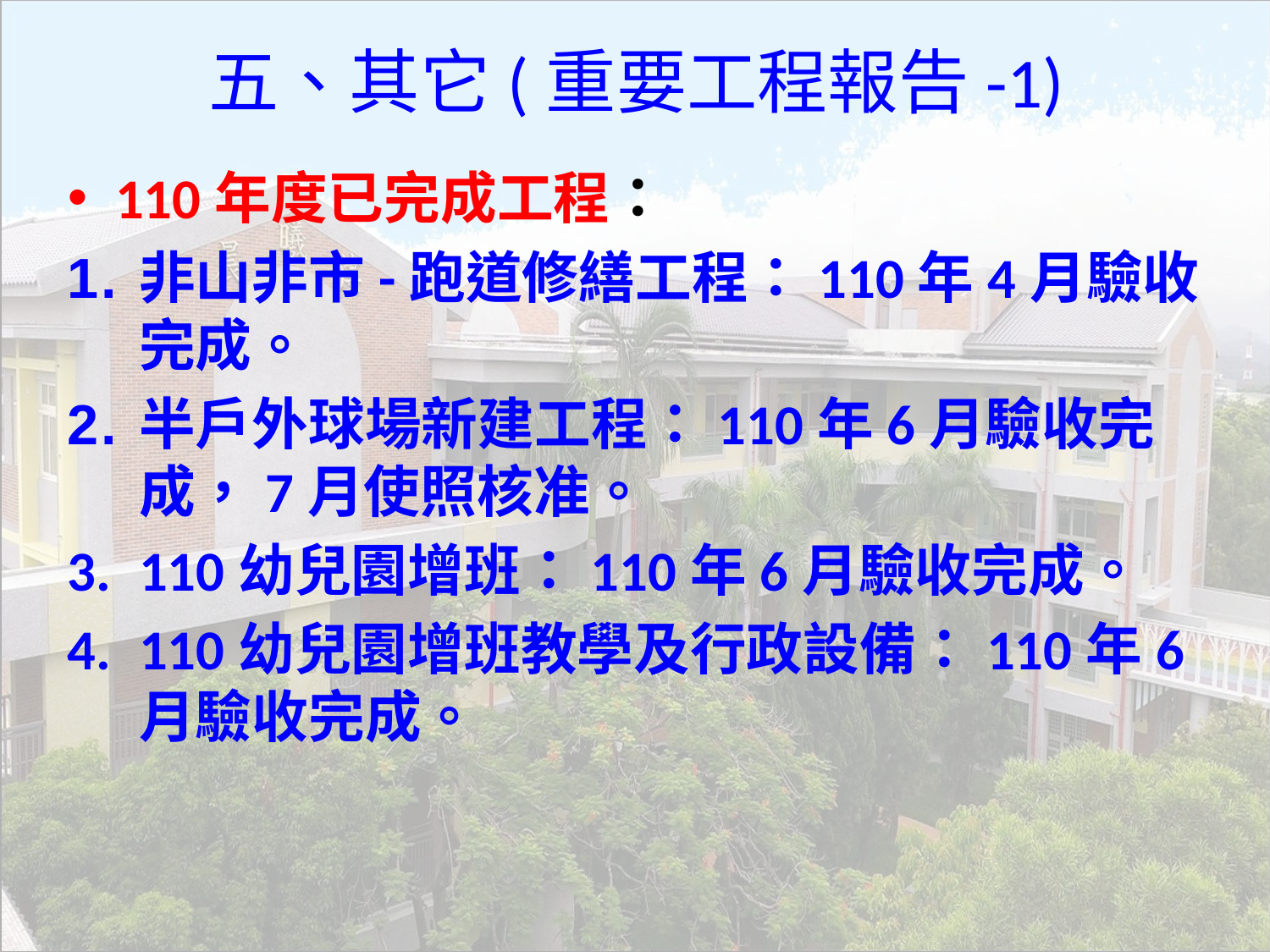

五、其它(重要工程報告-1)
110年度已完成工程：
非山非市-跑道修繕工程：110年4月驗收完成。
半戶外球場新建工程：110年6月驗收完成，7月使照核准。
110幼兒園增班：110年6月驗收完成。
110幼兒園增班教學及行政設備：110年6月驗收完成。